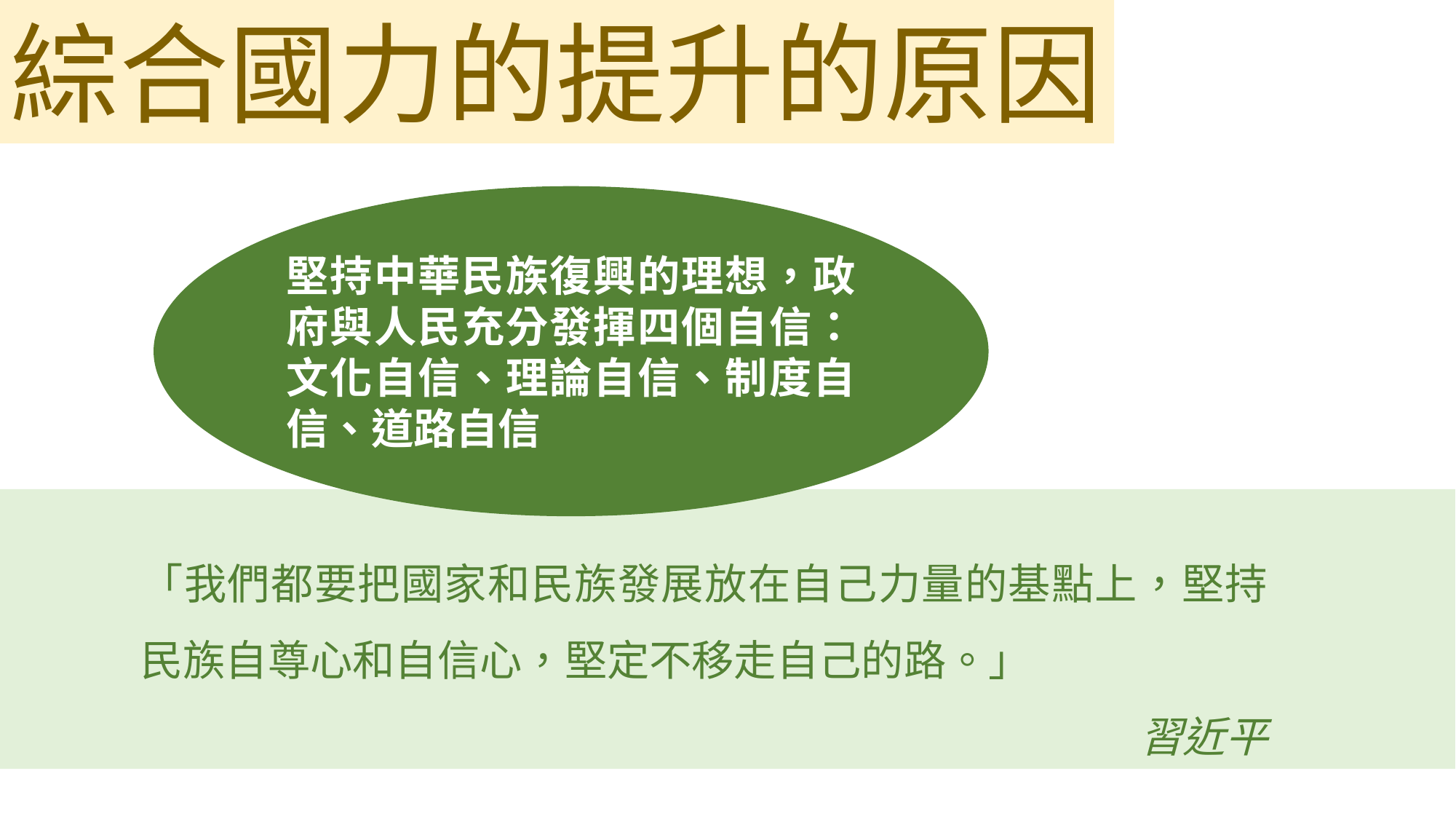

綜合國力的提升的原因
堅持中華民族復興的理想，政府與人民充分發揮四個自信：文化自信、理論自信、制度自信、道路自信

「我們都要把國家和民族發展放在自己力量的基點上，堅持民族自尊心和自信心，堅定不移走自己的路。」
習近平